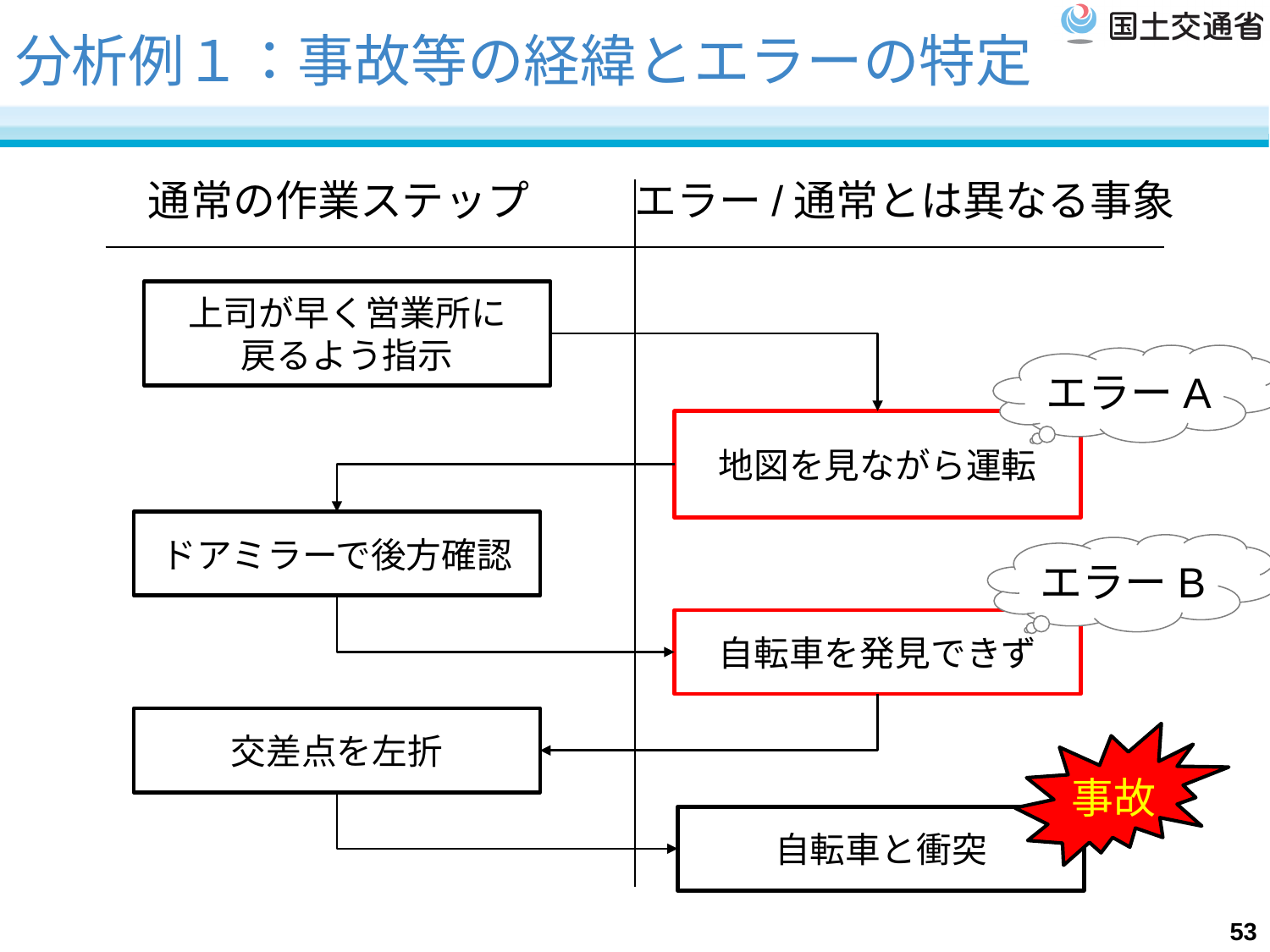

# 分析例１：事故等の経緯とエラーの特定
通常の作業ステップ
エラー/通常とは異なる事象
上司が早く営業所に
戻るよう指示
エラーA
地図を見ながら運転
ドアミラーで後方確認
エラーB
自転車を発見できず
交差点を左折
事故
自転車と衝突
53